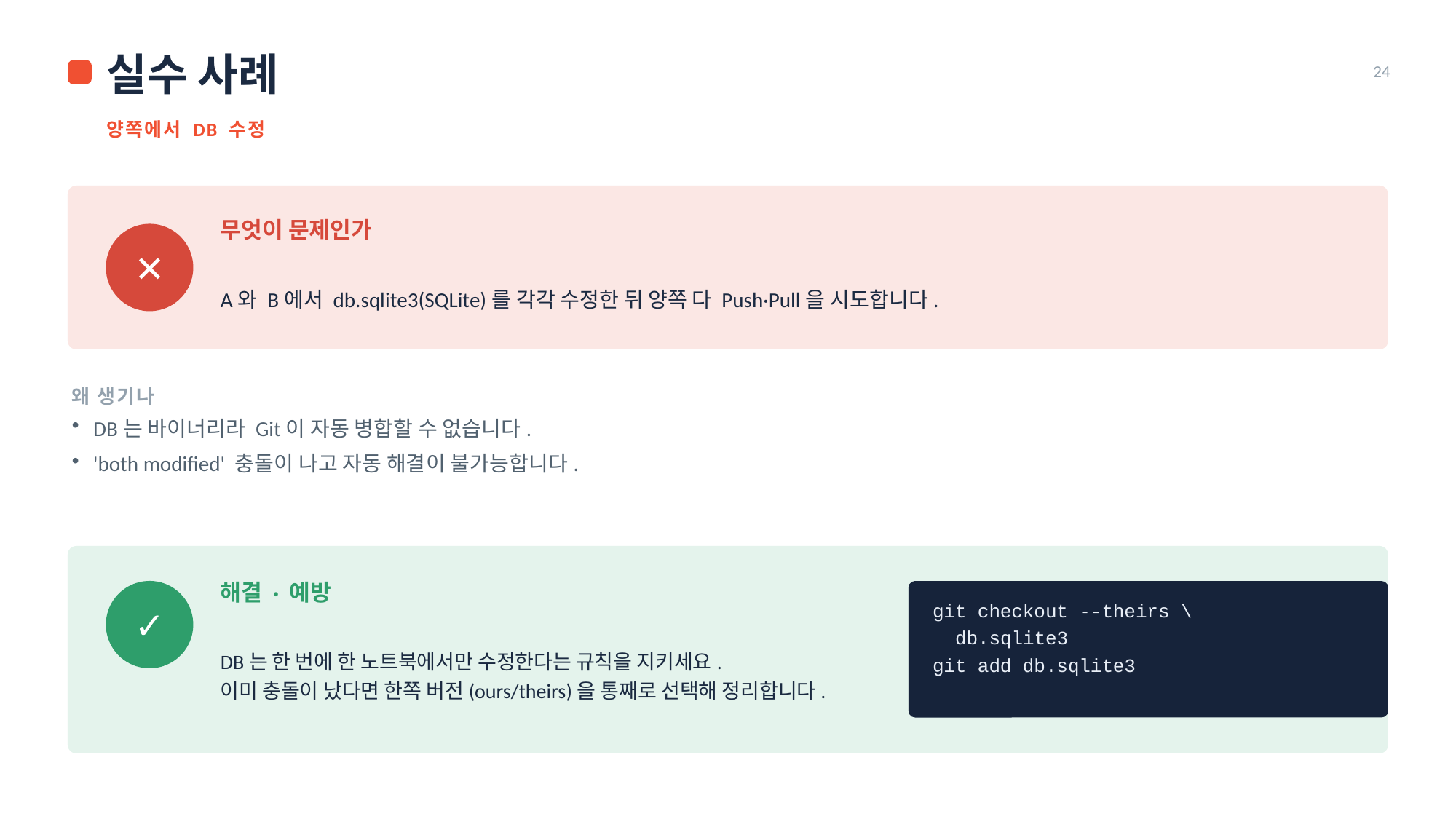

실수 사례
24

양쪽에서 DB 수정

무엇이 문제인가

✕
A와 B에서 db.sqlite3(SQLite)를 각각 수정한 뒤 양쪽 다 Push·Pull을 시도합니다.
왜 생기나
DB는 바이너리라 Git이 자동 병합할 수 없습니다.
'both modified' 충돌이 나고 자동 해결이 불가능합니다.

해결 · 예방

✓

git checkout --theirs \
  db.sqlite3
git add db.sqlite3
DB는 한 번에 한 노트북에서만 수정한다는 규칙을 지키세요.
이미 충돌이 났다면 한쪽 버전(ours/theirs)을 통째로 선택해 정리합니다.